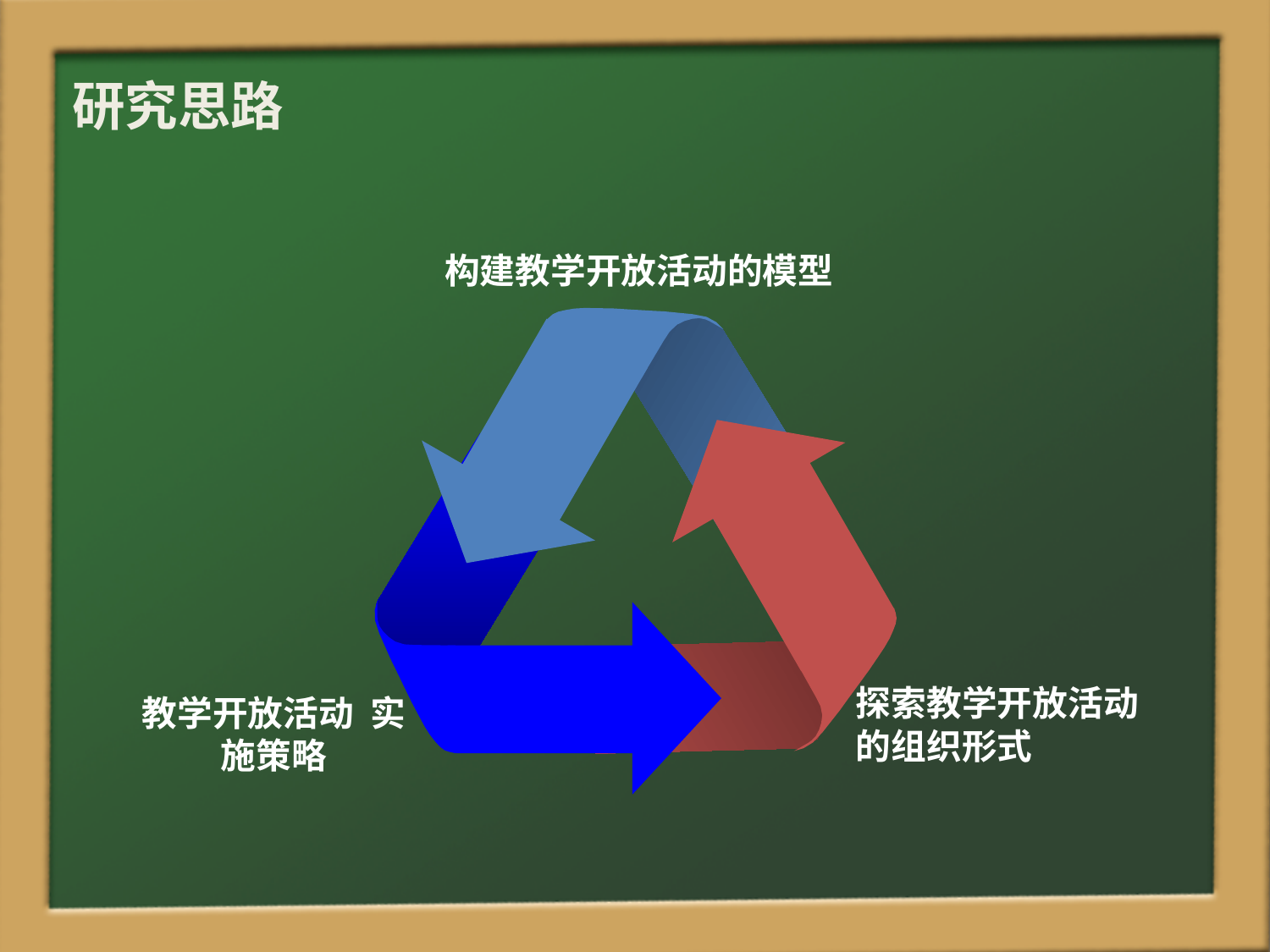

# 研究思路
构建教学开放活动的模型

探索教学开放活动的组织形式
教学开放活动  实施策略